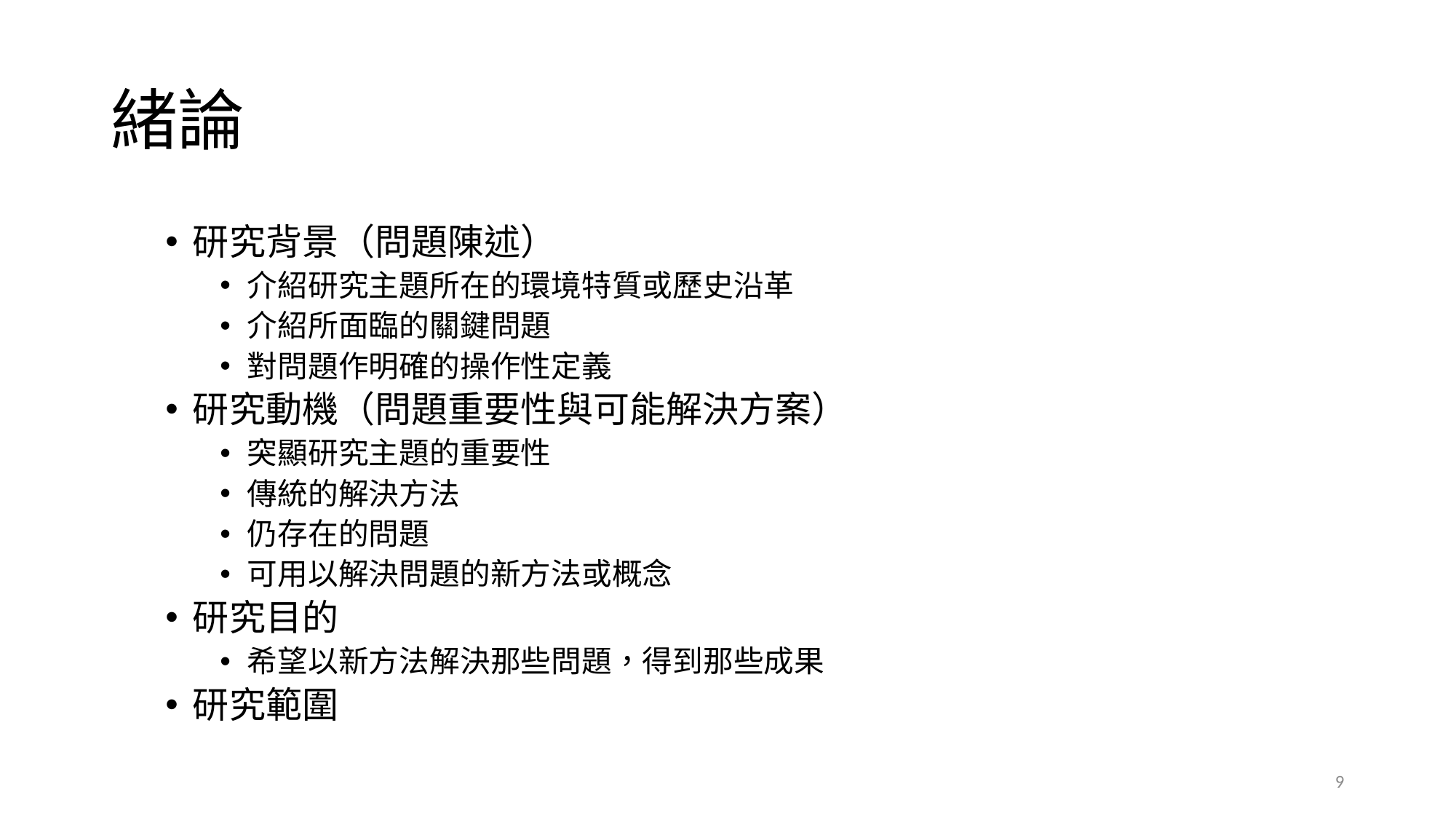

# 緒論
研究背景（問題陳述）
介紹研究主題所在的環境特質或歷史沿革
介紹所面臨的關鍵問題
對問題作明確的操作性定義
研究動機（問題重要性與可能解決方案）
突顯研究主題的重要性
傳統的解決方法
仍存在的問題
可用以解決問題的新方法或概念
研究目的
希望以新方法解決那些問題，得到那些成果
研究範圍
9